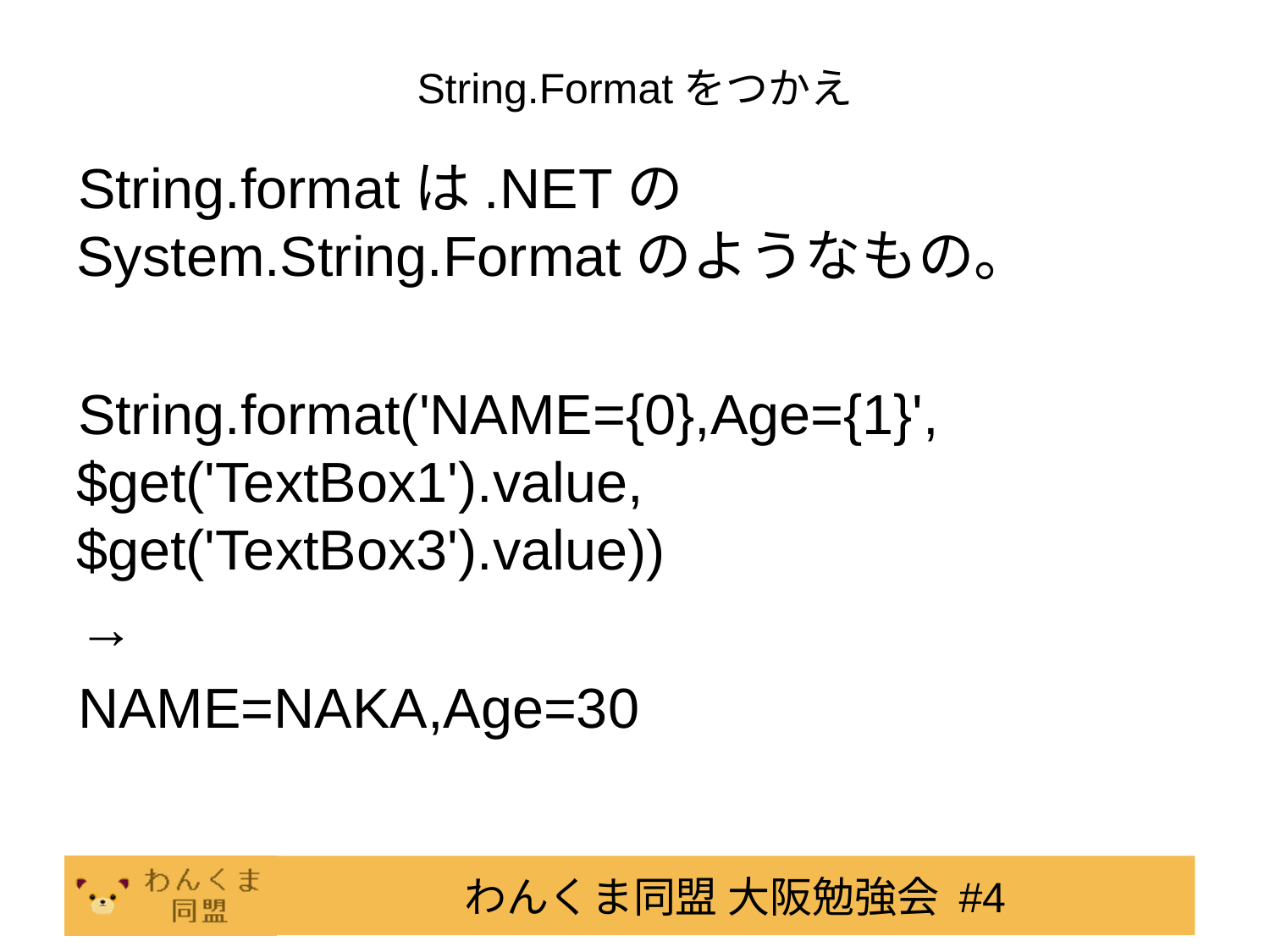

# String.Formatをつかえ
String.formatは.NETのSystem.String.Formatのようなもの。

String.format('NAME={0},Age={1}', $get('TextBox1').value, $get('TextBox3').value))
→
NAME=NAKA,Age=30